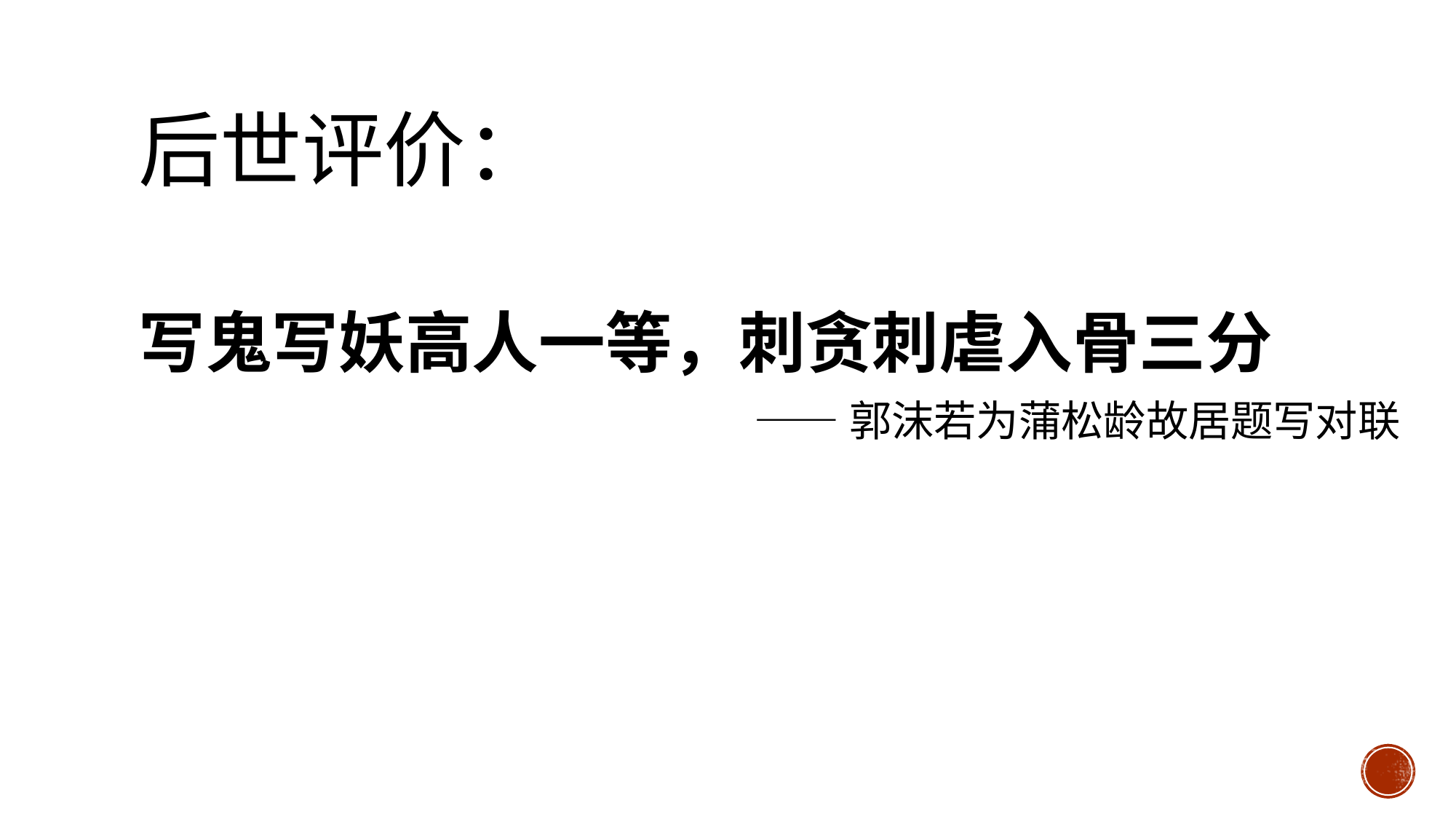

# 后世评价：

写鬼写妖高人一等，刺贪刺虐入骨三分
——郭沫若为蒲松龄故居题写对联